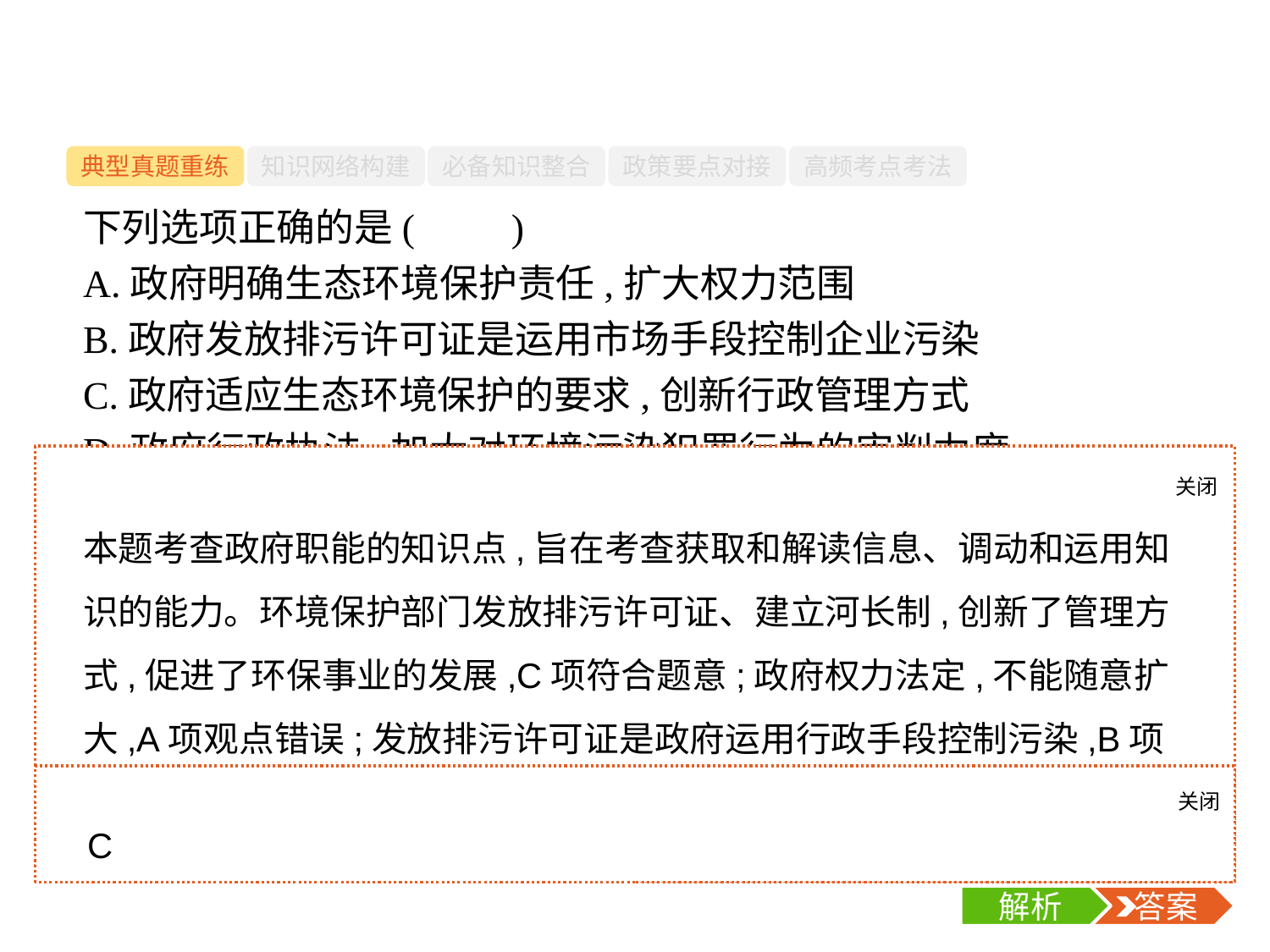

-30-
典型真题重练
知识网络构建
必备知识整合
政策要点对接
高频考点考法
下列选项正确的是(　　)
A.政府明确生态环境保护责任,扩大权力范围
B.政府发放排污许可证是运用市场手段控制企业污染
C.政府适应生态环境保护的要求,创新行政管理方式
D.政府行政执法,加大对环境污染犯罪行为的审判力度

关闭
解析

本题考查政府职能的知识点,旨在考查获取和解读信息、调动和运用知识的能力。环境保护部门发放排污许可证、建立河长制,创新了管理方式,促进了环保事业的发展,C项符合题意;政府权力法定,不能随意扩大,A项观点错误;发放排污许可证是政府运用行政手段控制污染,B项错误;行使审判权的主体是法院,D项排除。答案为C项。

关闭
解析
  答案

C
解析
  答案